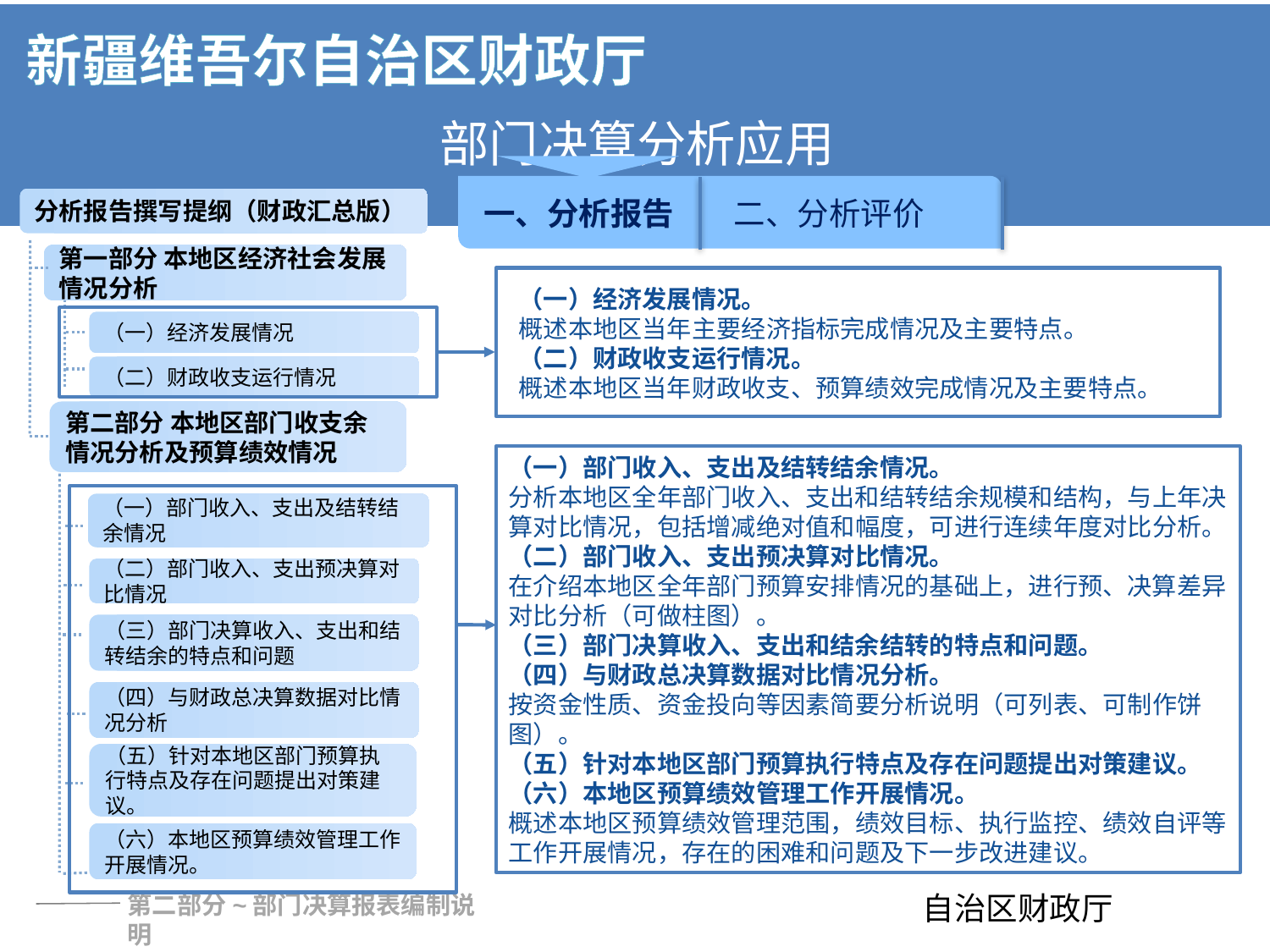

一、分析报告
二、分析评价
分析报告撰写提纲（财政汇总版）
第一部分 本地区经济社会发展情况分析
（一）经济发展情况
（二）财政收支运行情况
第二部分 本地区部门收支余情况分析及预算绩效情况
（一）部门收入、支出及结转结余情况
（二）部门收入、支出预决算对比情况
（三）部门决算收入、支出和结转结余的特点和问题
（四）与财政总决算数据对比情况分析
（五）针对本地区部门预算执行特点及存在问题提出对策建议。

（一）经济发展情况。
概述本地区当年主要经济指标完成情况及主要特点。
（二）财政收支运行情况。
概述本地区当年财政收支、预算绩效完成情况及主要特点。

（一）部门收入、支出及结转结余情况。
分析本地区全年部门收入、支出和结转结余规模和结构，与上年决算对比情况，包括增减绝对值和幅度，可进行连续年度对比分析。
（二）部门收入、支出预决算对比情况。
在介绍本地区全年部门预算安排情况的基础上，进行预、决算差异对比分析（可做柱图）。
（三）部门决算收入、支出和结余结转的特点和问题。
（四）与财政总决算数据对比情况分析。
按资金性质、资金投向等因素简要分析说明（可列表、可制作饼图）。
（五）针对本地区部门预算执行特点及存在问题提出对策建议。
（六）本地区预算绩效管理工作开展情况。
概述本地区预算绩效管理范围，绩效目标、执行监控、绩效自评等工作开展情况，存在的困难和问题及下一步改进建议。

（六）本地区预算绩效管理工作开展情况。
133